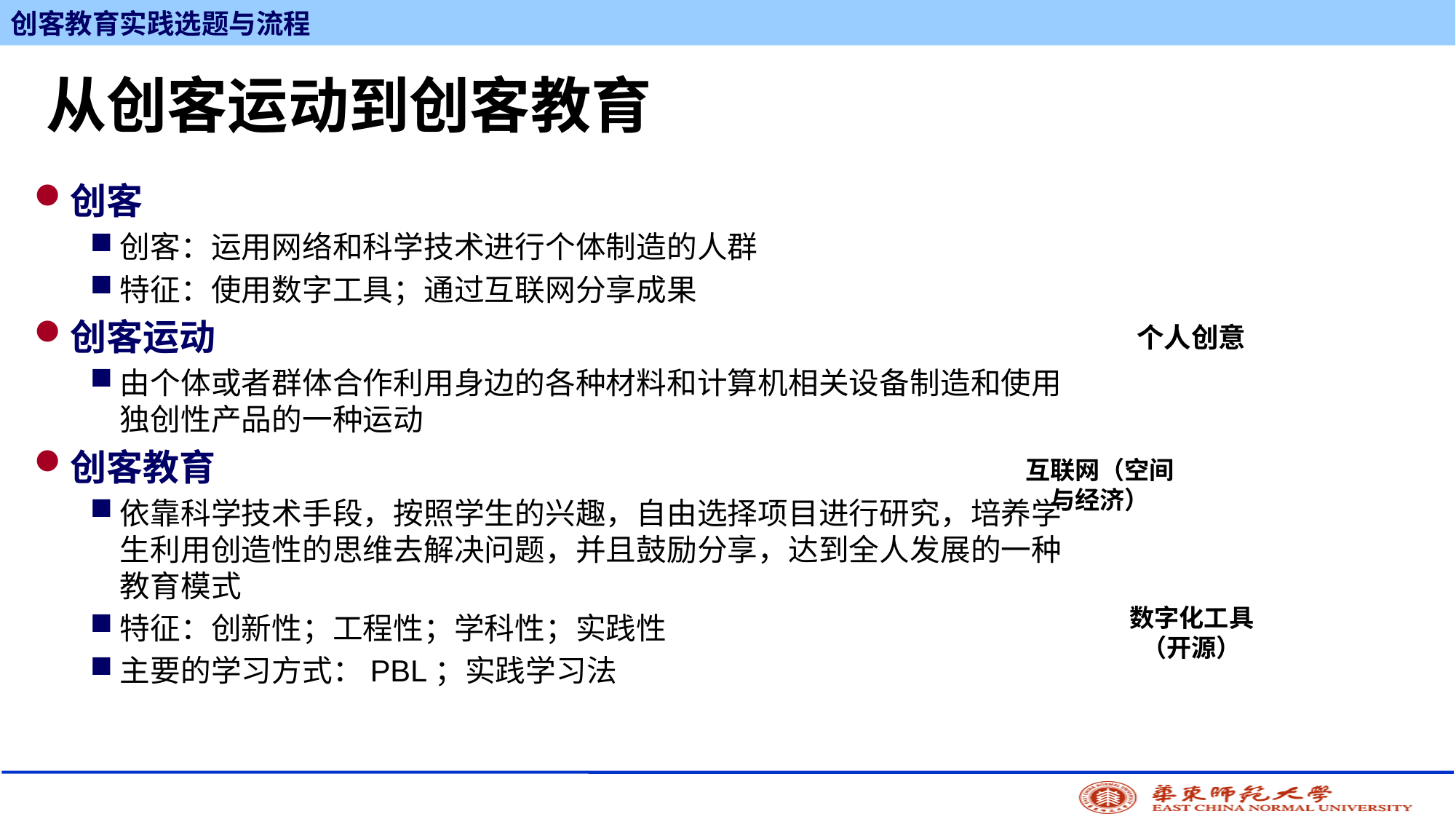

# 从创客运动到创客教育
创客
创客：运用网络和科学技术进行个体制造的人群
特征：使用数字工具；通过互联网分享成果
创客运动
由个体或者群体合作利用身边的各种材料和计算机相关设备制造和使用独创性产品的一种运动
创客教育
依靠科学技术手段，按照学生的兴趣，自由选择项目进行研究，培养学生利用创造性的思维去解决问题，并且鼓励分享，达到全人发展的一种教育模式
特征：创新性；工程性；学科性；实践性
主要的学习方式：PBL；实践学习法

个人创意
互联网（空间与经济）
数字化工具（开源）